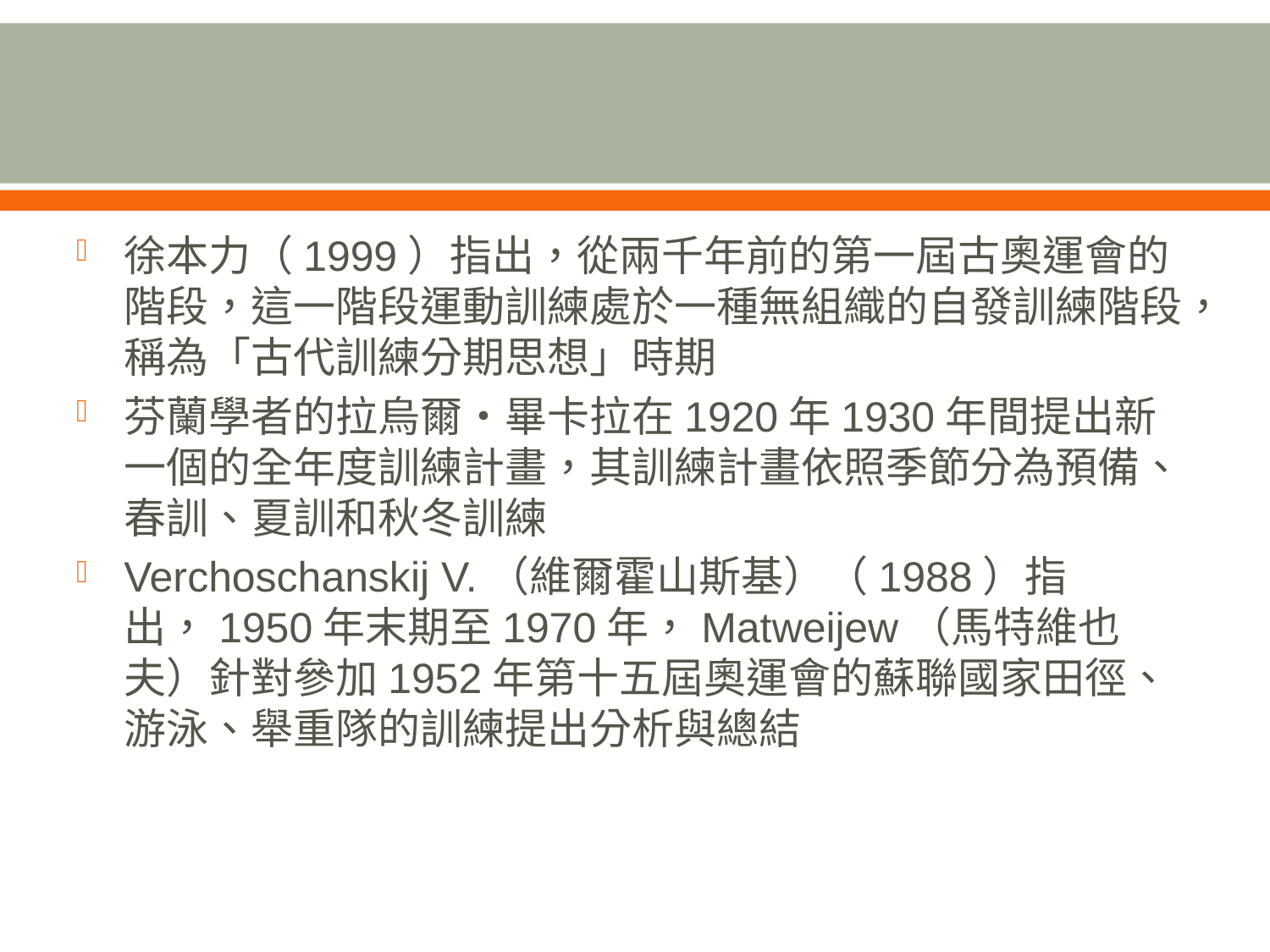

#
徐本力（1999）指出，從兩千年前的第一屆古奧運會的階段，這一階段運動訓練處於一種無組織的自發訓練階段，稱為「古代訓練分期思想」時期
芬蘭學者的拉烏爾‧畢卡拉在1920年1930年間提出新一個的全年度訓練計畫，其訓練計畫依照季節分為預備、春訓、夏訓和秋冬訓練
Verchoschanskij V.（維爾霍山斯基）（1988）指出，1950年末期至1970年，Matweijew（馬特維也夫）針對參加1952年第十五屆奧運會的蘇聯國家田徑、游泳、舉重隊的訓練提出分析與總結